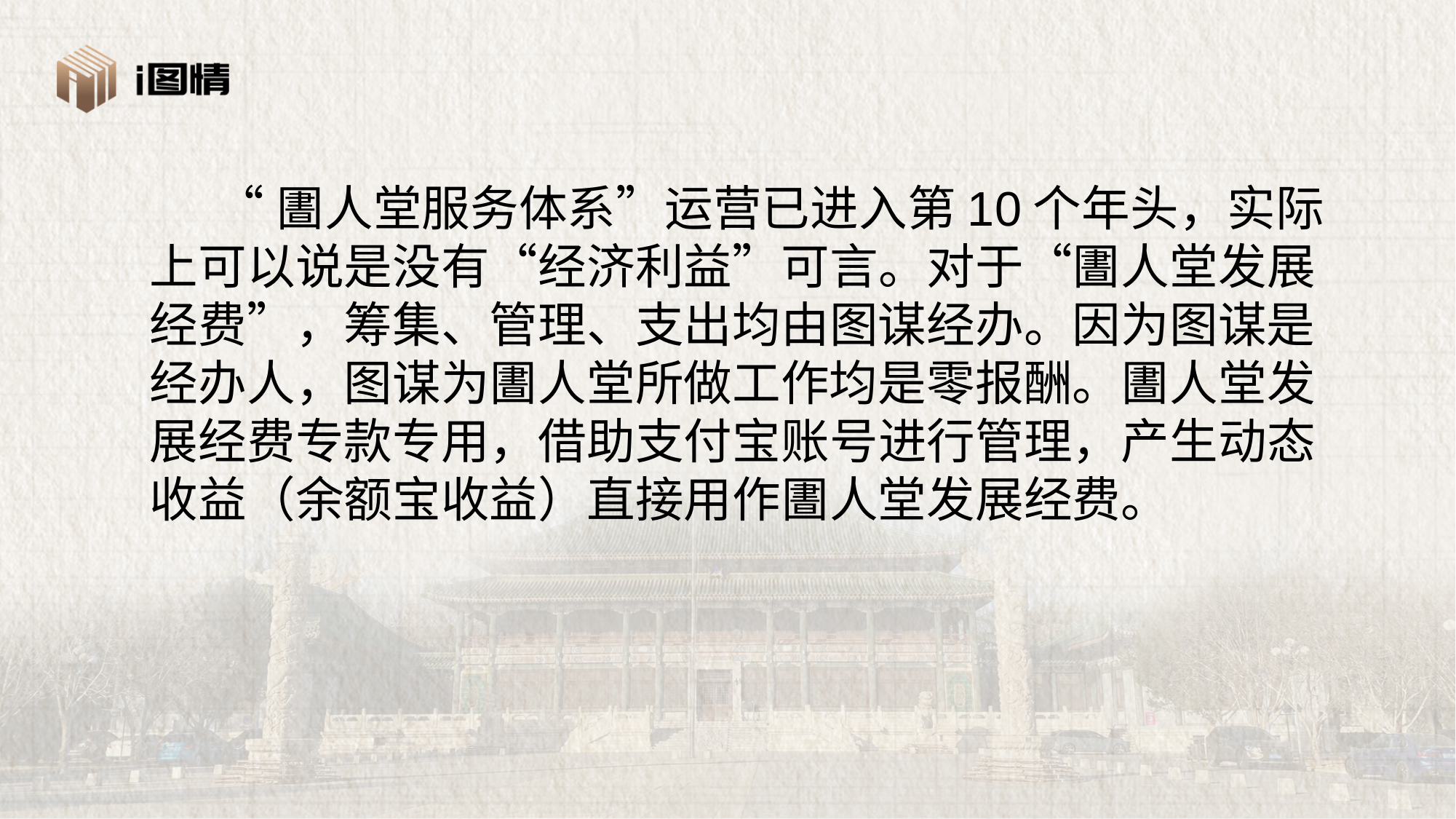

“圕人堂服务体系”运营已进入第10个年头，实际上可以说是没有“经济利益”可言。对于“圕人堂发展经费”，筹集、管理、支出均由图谋经办。因为图谋是经办人，图谋为圕人堂所做工作均是零报酬。圕人堂发展经费专款专用，借助支付宝账号进行管理，产生动态收益（余额宝收益）直接用作圕人堂发展经费。
42